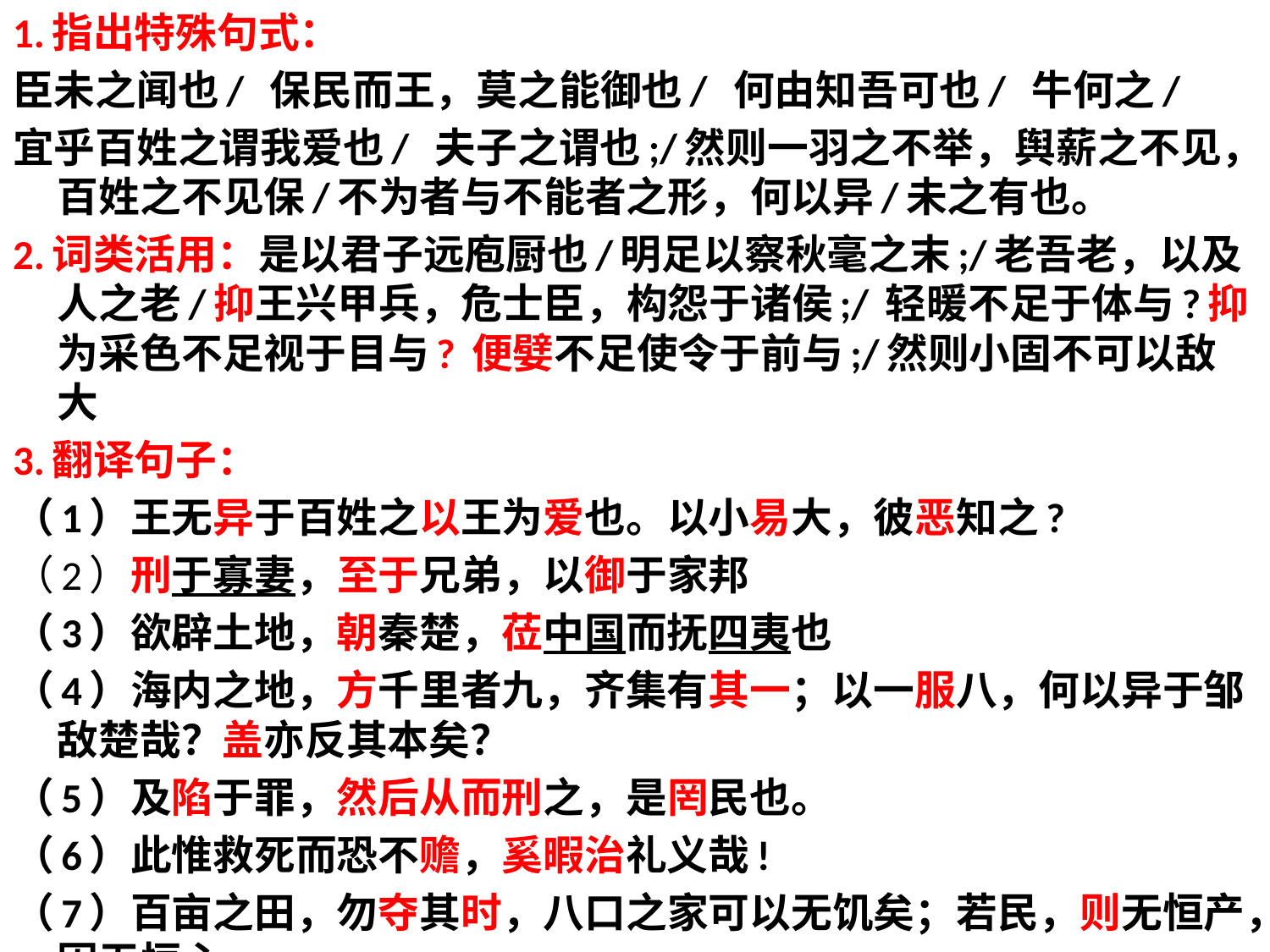

1.指出特殊句式：
臣未之闻也/  保民而王，莫之能御也/  何由知吾可也/  牛何之/
宜乎百姓之谓我爱也/  夫子之谓也;/然则一羽之不举，舆薪之不见，百姓之不见保/不为者与不能者之形，何以异/未之有也。
2.词类活用：是以君子远庖厨也/明足以察秋毫之末;/老吾老，以及人之老/抑王兴甲兵，危士臣，构怨于诸侯;/ 轻暖不足于体与?抑为采色不足视于目与? 便嬖不足使令于前与;/然则小固不可以敌大
3.翻译句子：
（1）王无异于百姓之以王为爱也。以小易大，彼恶知之?
（2）刑于寡妻，至于兄弟，以御于家邦
（3）欲辟土地，朝秦楚，莅中国而抚四夷也
（4）海内之地，方千里者九，齐集有其一；以一服八，何以异于邹敌楚哉？盖亦反其本矣？
（5）及陷于罪，然后从而刑之，是罔民也。
（6）此惟救死而恐不赡，奚暇治礼义哉!
（7）百亩之田，勿夺其时，八口之家可以无饥矣；若民，则无恒产，因无恒心
（8）谨庠序之教，申之以孝悌之义，颁白者不负戴于道路矣。

#